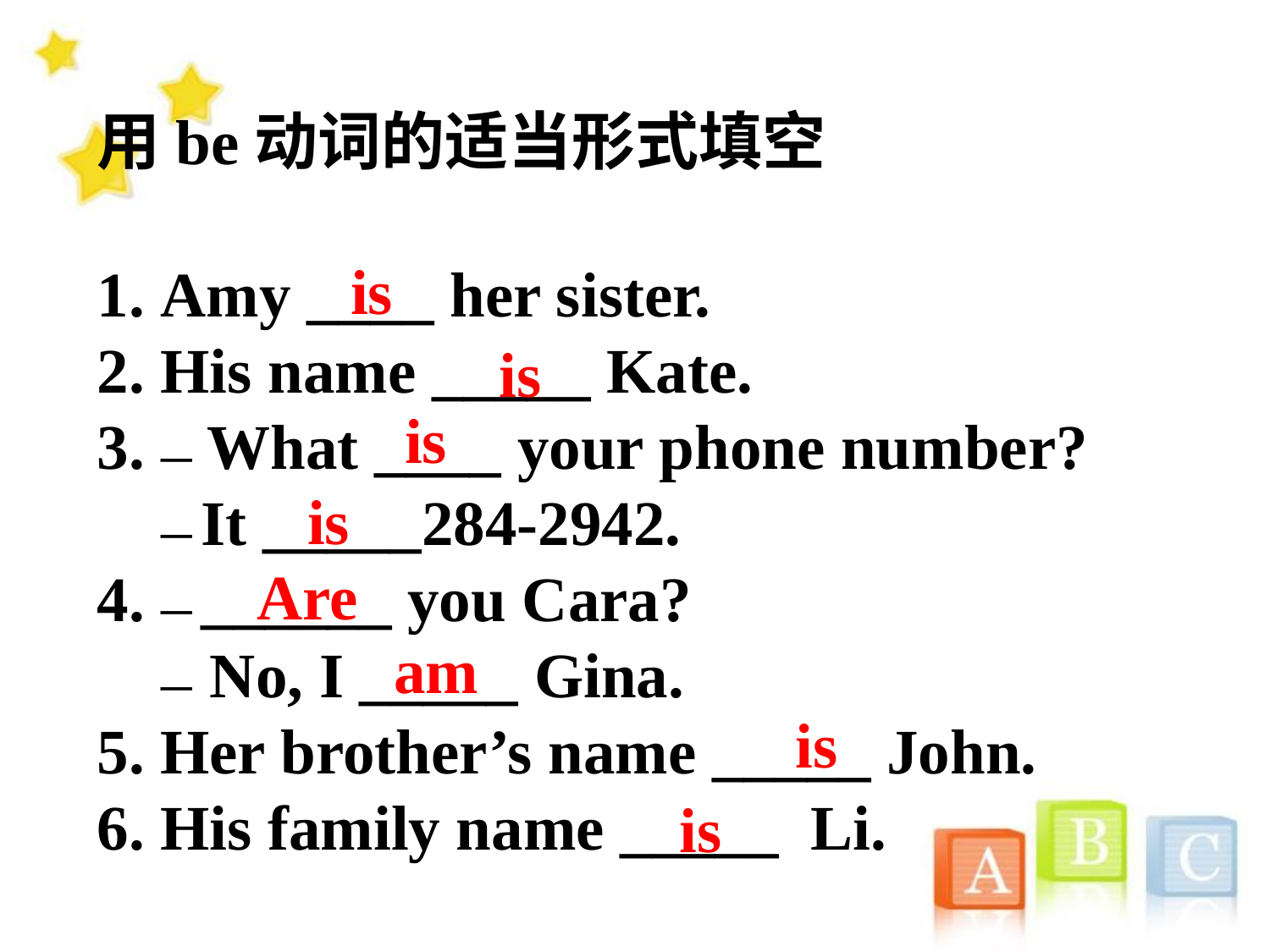

用be动词的适当形式填空

 Amy ____ her sister.
2. His name _____ Kate.
3. — What ____ your phone number?
    — It _____284-2942.
4. — ______ you Cara?
    — No, I _____ Gina.
5. Her brother’s name _____ John.
6. His family name _____  Li.
is
is
is
is
Are
am
is
is